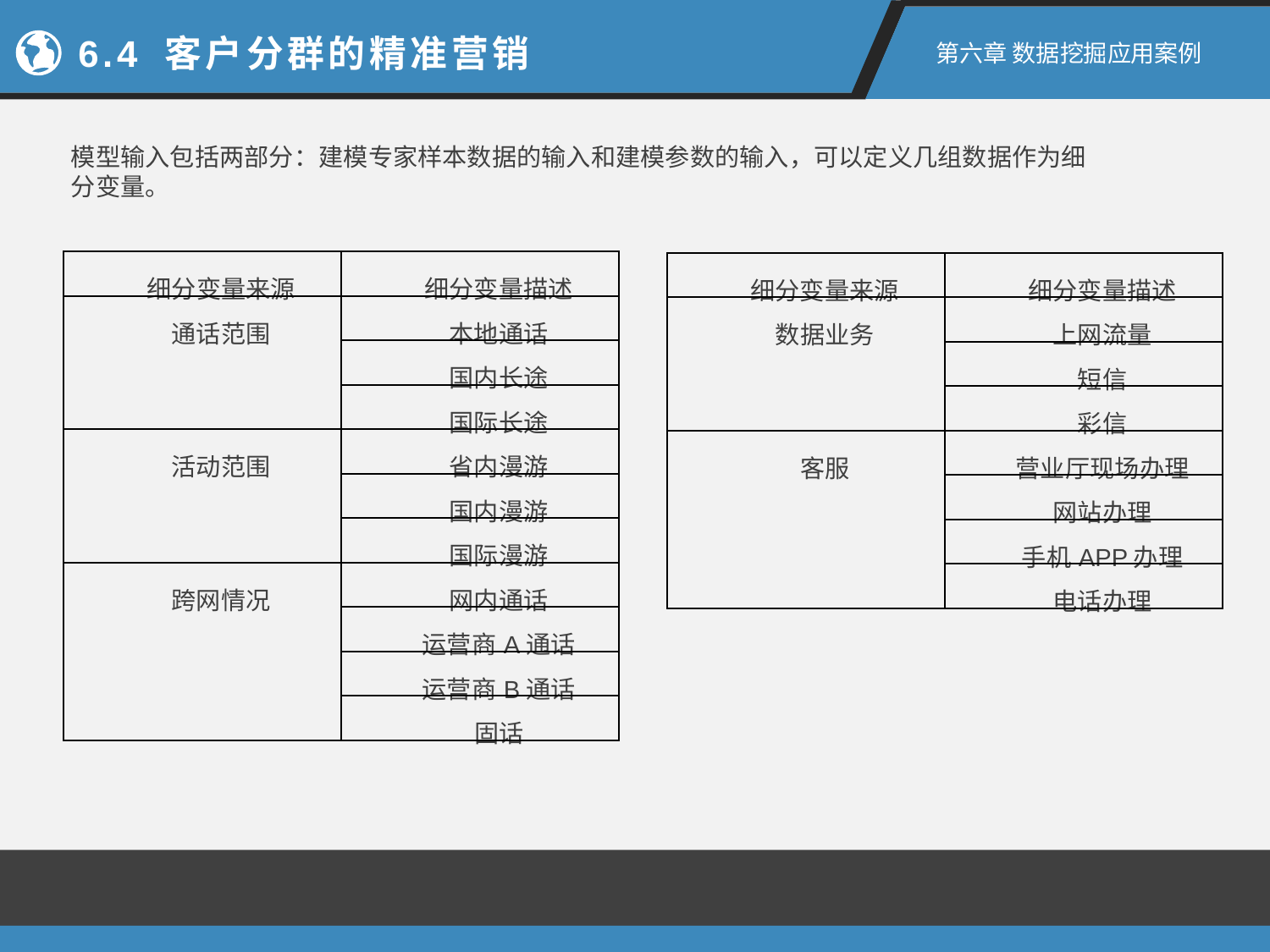

6.4 客户分群的精准营销

第六章 数据挖掘应用案例
模型输入包括两部分：建模专家样本数据的输入和建模参数的输入，可以定义几组数据作为细分变量。
| 细分变量来源 | 细分变量描述 |
| --- | --- |
| 通话范围 | 本地通话 |
|  | 国内长途 |
|  | 国际长途 |
| 活动范围 | 省内漫游 |
|  | 国内漫游 |
|  | 国际漫游 |
| 跨网情况 | 网内通话 |
|  | 运营商A通话 |
|  | 运营商B通话 |
|  | 固话 |
| 细分变量来源 | 细分变量描述 |
| --- | --- |
| 数据业务 | 上网流量 |
|  | 短信 |
|  | 彩信 |
| 客服 | 营业厅现场办理 |
|  | 网站办理 |
|  | 手机APP办理 |
|  | 电话办理 |